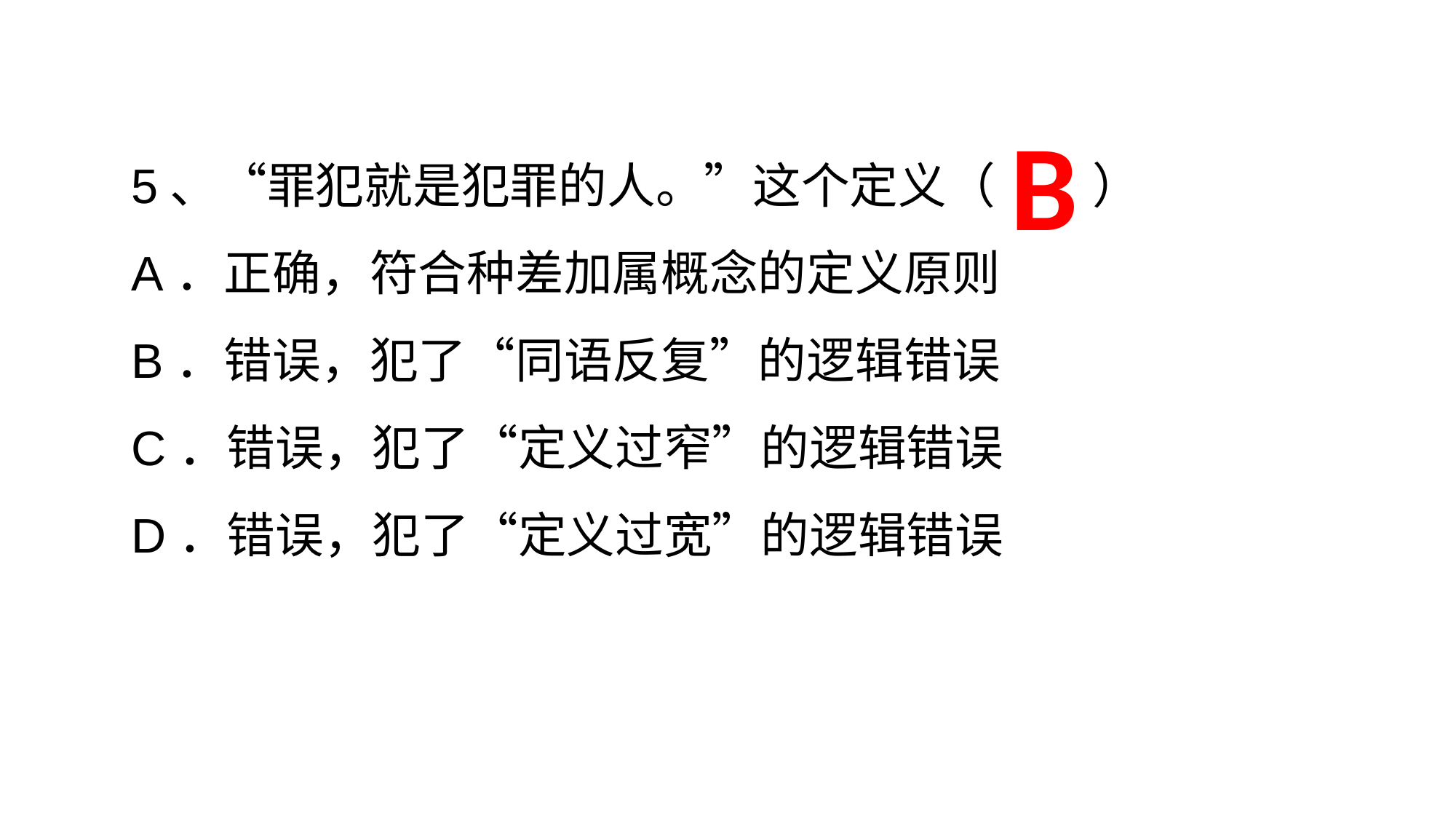

B
5、“罪犯就是犯罪的人。”这个定义（　　）
A．正确，符合种差加属概念的定义原则
B．错误，犯了“同语反复”的逻辑错误
C．错误，犯了“定义过窄”的逻辑错误
D．错误，犯了“定义过宽”的逻辑错误